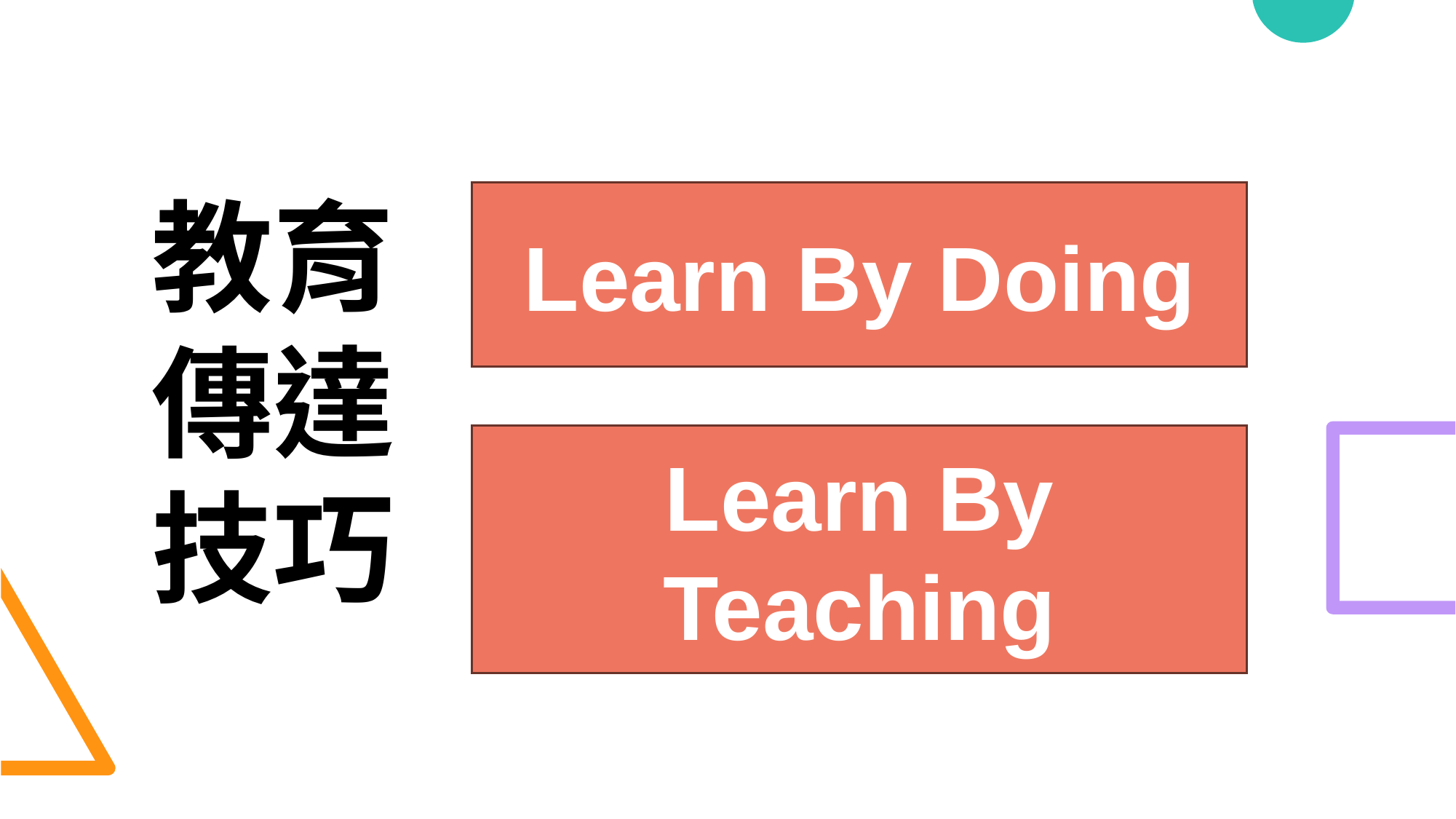

教育傳達技巧
Learn By Doing
Learn By Teaching